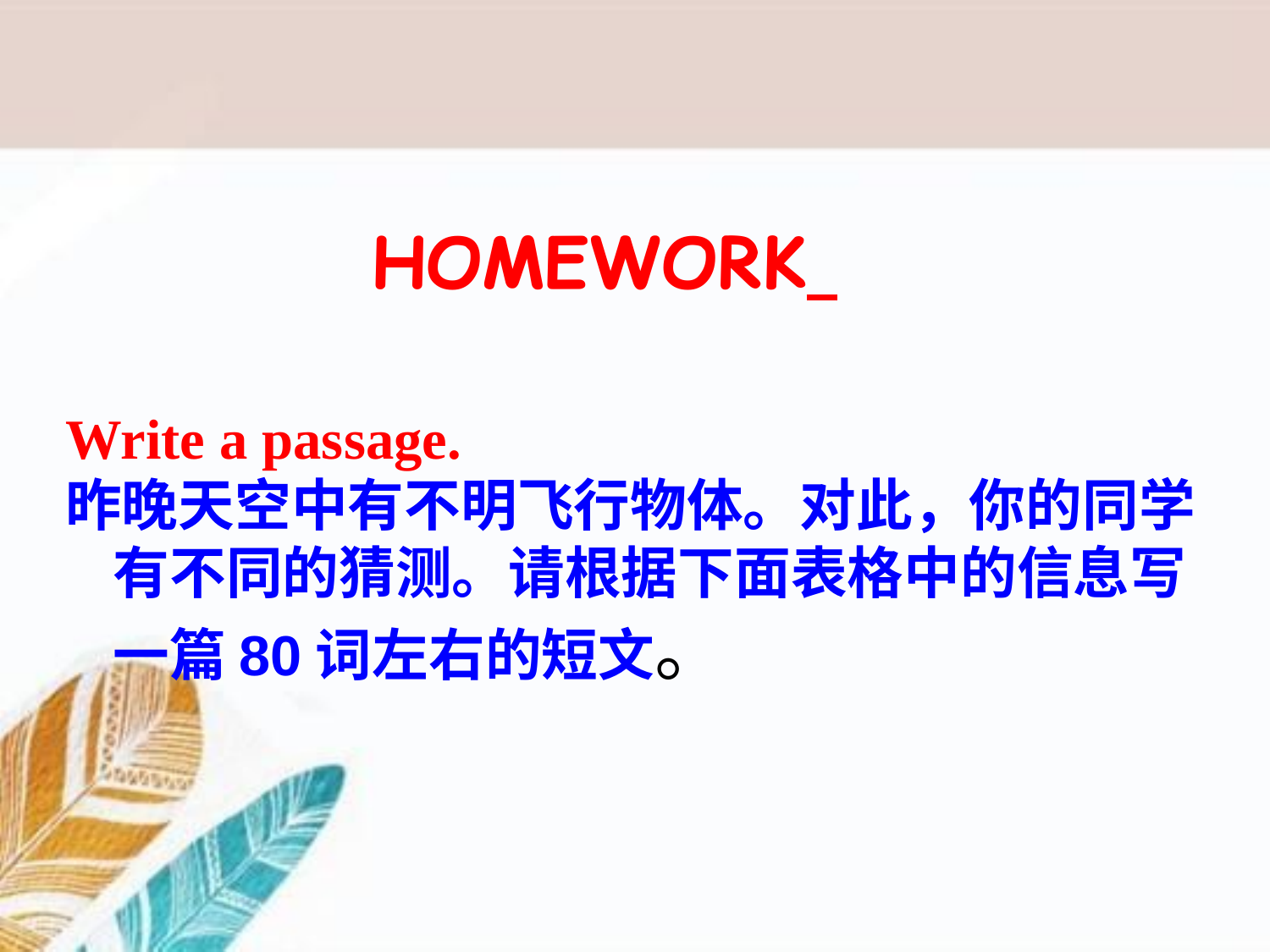

HOMEWORK
Write a passage.
昨晚天空中有不明飞行物体。对此，你的同学有不同的猜测。请根据下面表格中的信息写一篇80词左右的短文。